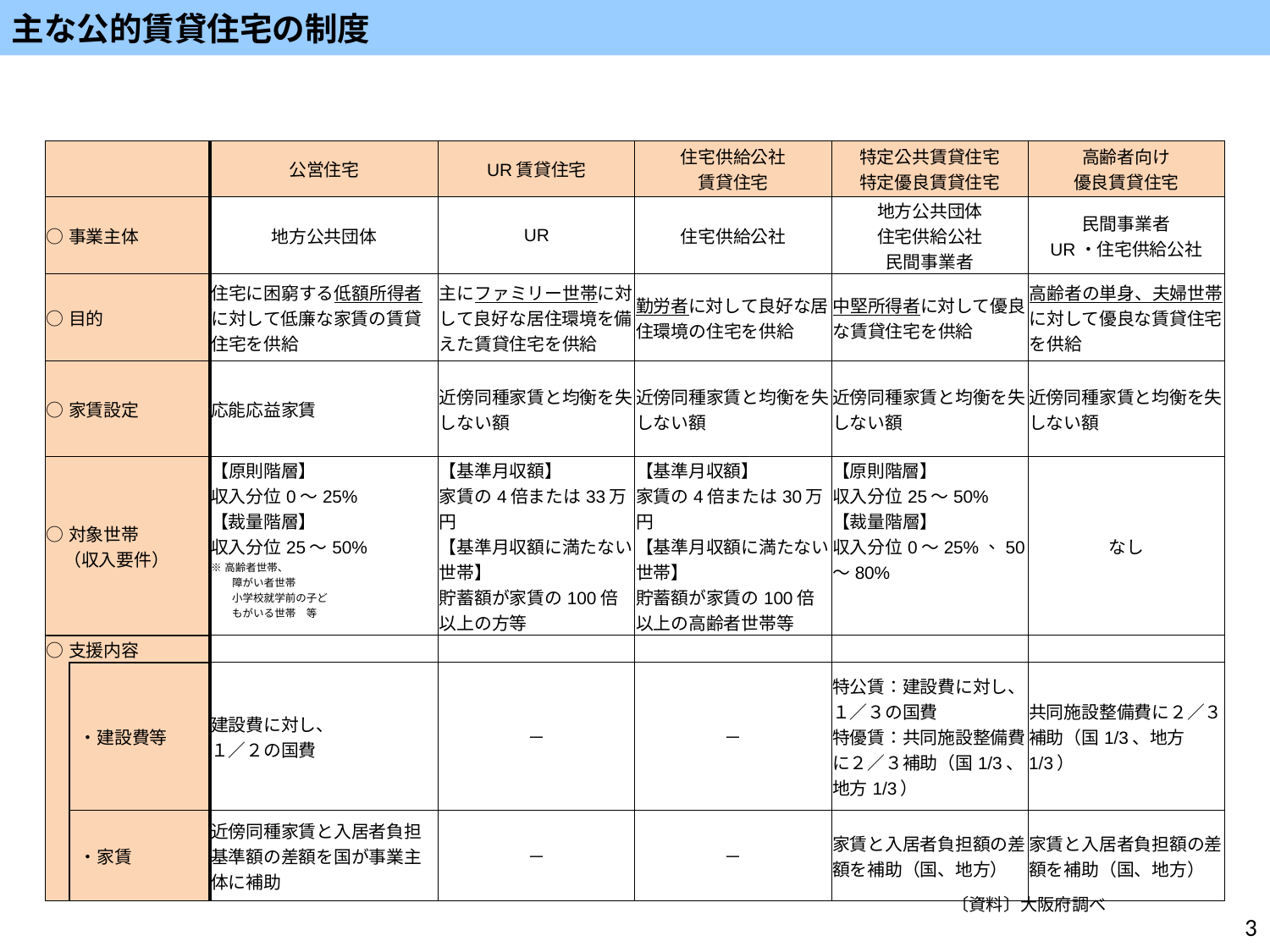

主な公的賃貸住宅の制度
|  |  | 公営住宅 | UR賃貸住宅 | 住宅供給公社 賃貸住宅 | 特定公共賃貸住宅 特定優良賃貸住宅 | 高齢者向け 優良賃貸住宅 |
| --- | --- | --- | --- | --- | --- | --- |
| ○事業主体 |  | 地方公共団体 | UR | 住宅供給公社 | 地方公共団体 住宅供給公社 民間事業者 | 民間事業者 UR・住宅供給公社 |
| ○目的 |  | 住宅に困窮する低額所得者に対して低廉な家賃の賃貸住宅を供給 | 主にファミリー世帯に対して良好な居住環境を備えた賃貸住宅を供給 | 勤労者に対して良好な居住環境の住宅を供給 | 中堅所得者に対して優良な賃貸住宅を供給 | 高齢者の単身、夫婦世帯に対して優良な賃貸住宅を供給 |
| ○家賃設定 |  | 応能応益家賃 | 近傍同種家賃と均衡を失しない額 | 近傍同種家賃と均衡を失しない額 | 近傍同種家賃と均衡を失しない額 | 近傍同種家賃と均衡を失しない額 |
| ○対象世帯 　（収入要件） |  | 【原則階層】 収入分位0～25% 【裁量階層】 収入分位25～50% ※高齢者世帯、 　　障がい者世帯 　　小学校就学前の子ど 　　もがいる世帯　等 | 【基準月収額】 家賃の4倍または33万円 【基準月収額に満たない世帯】 貯蓄額が家賃の100倍以上の方等 | 【基準月収額】 家賃の4倍または30万円 【基準月収額に満たない世帯】 貯蓄額が家賃の100倍以上の高齢者世帯等 | 【原則階層】 収入分位25～50% 【裁量階層】 収入分位0～25%、50～80% | なし |
| ○支援内容 |  |  |  |  |  |  |
|  | ・建設費等 | 建設費に対し、 １／２の国費 | － | － | 特公賃：建設費に対し、１／３の国費 特優賃：共同施設整備費に２／３補助（国1/3、地方1/3） | 共同施設整備費に２／３補助（国1/3、地方1/3） |
|  | ・家賃 | 近傍同種家賃と入居者負担基準額の差額を国が事業主体に補助 | － | － | 家賃と入居者負担額の差額を補助（国、地方） | 家賃と入居者負担額の差額を補助（国、地方） |
〔資料〕大阪府調べ
3